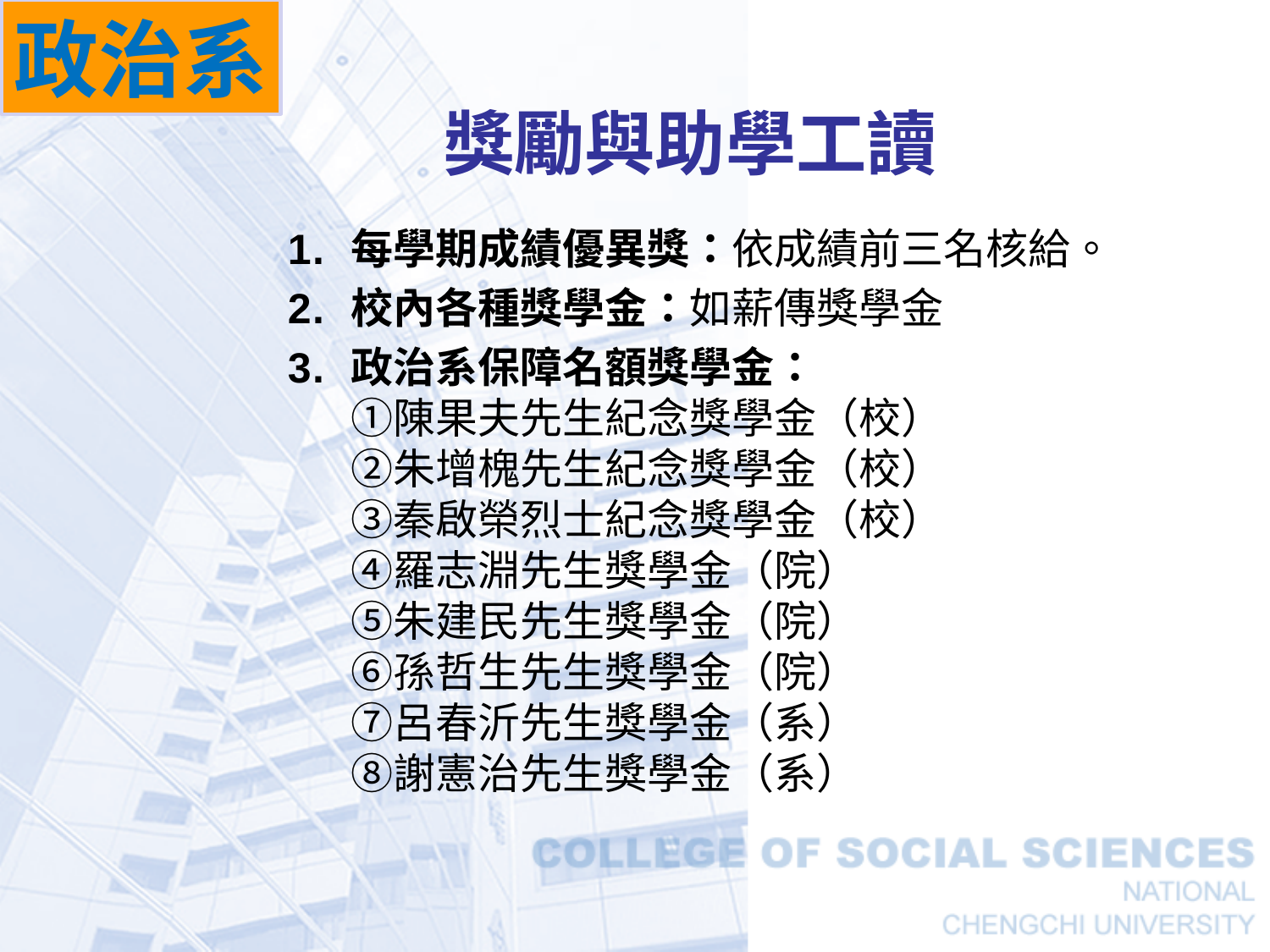

政治系
# 獎勵與助學工讀
每學期成績優異獎：依成績前三名核給。
校內各種獎學金：如薪傳獎學金
政治系保障名額獎學金：
①陳果夫先生紀念獎學金（校）
②朱增槐先生紀念獎學金（校）
③秦啟榮烈士紀念獎學金（校）
④羅志淵先生獎學金（院）
⑤朱建民先生獎學金（院）
⑥孫哲生先生獎學金（院）
⑦呂春沂先生獎學金（系）
⑧謝憲治先生獎學金（系）